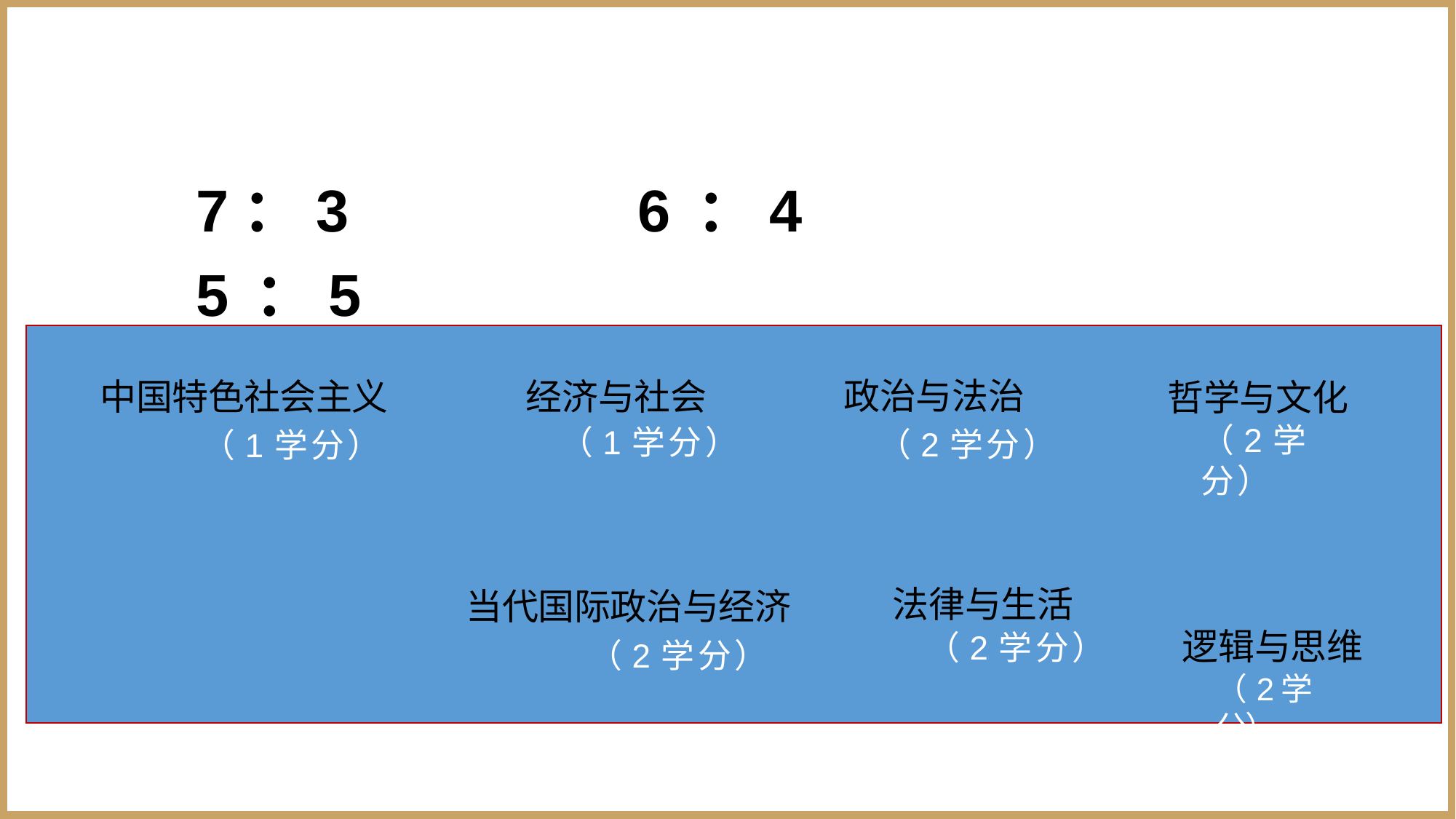

7：3                6：4                  5：5
|  |
| --- |
| 中国特色社会主义 | 经济与社会 | 政治与法治 | 哲学与文化 |
| --- | --- | --- | --- |
| （1学分） | （1学分） 当代国际政治与经济 （2学分） | （2学分） 法律与生活 （2学分） | （2学分） 逻辑与思维 （2学分） |